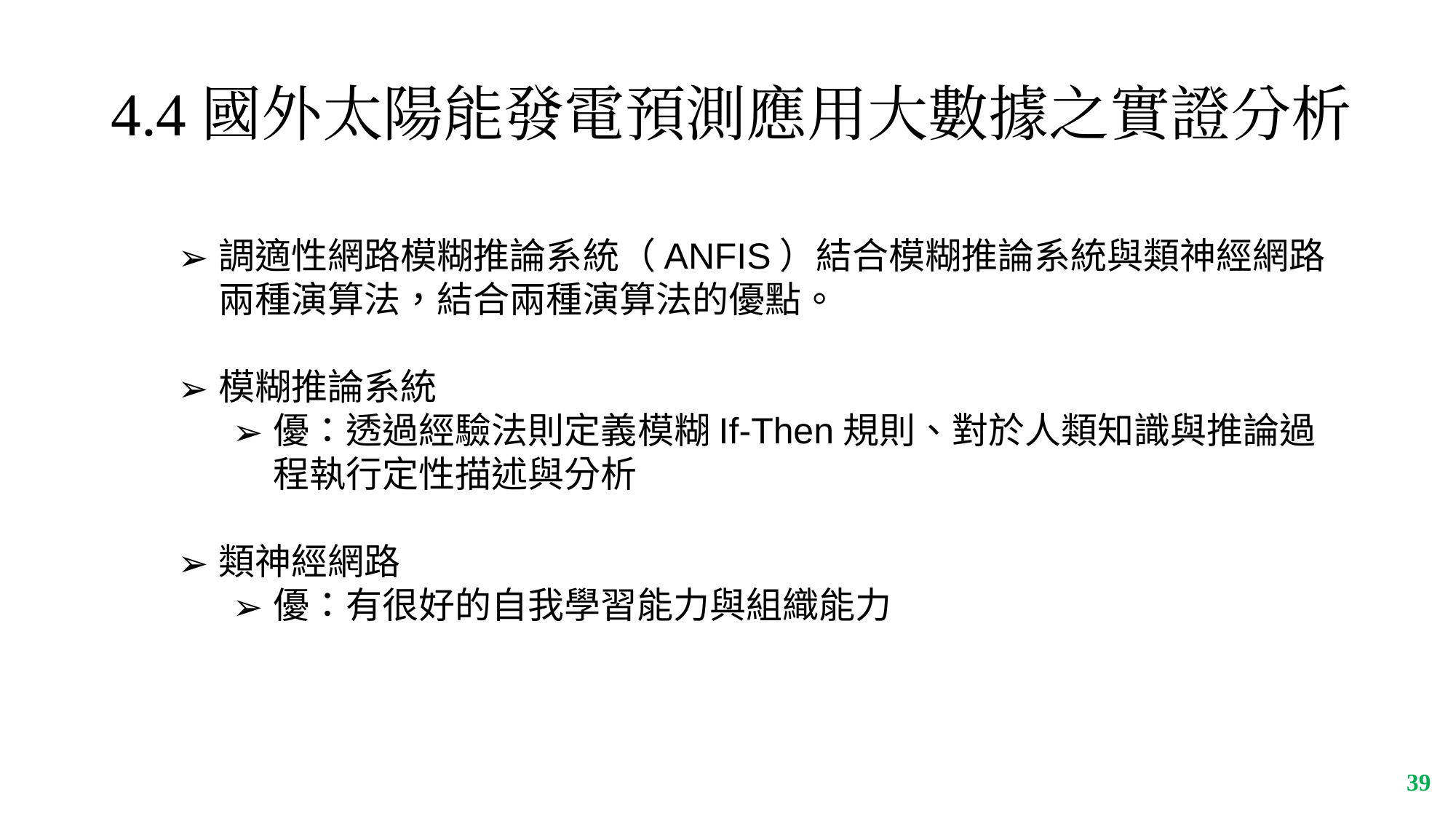

# 4.4國外太陽能發電預測應用大數據之實證分析
調適性網路模糊推論系統（ANFIS）結合模糊推論系統與類神經網路兩種演算法，結合兩種演算法的優點。

模糊推論系統
優：透過經驗法則定義模糊If-Then規則、對於人類知識與推論過程執行定性描述與分析

類神經網路
優：有很好的自我學習能力與組織能力
39